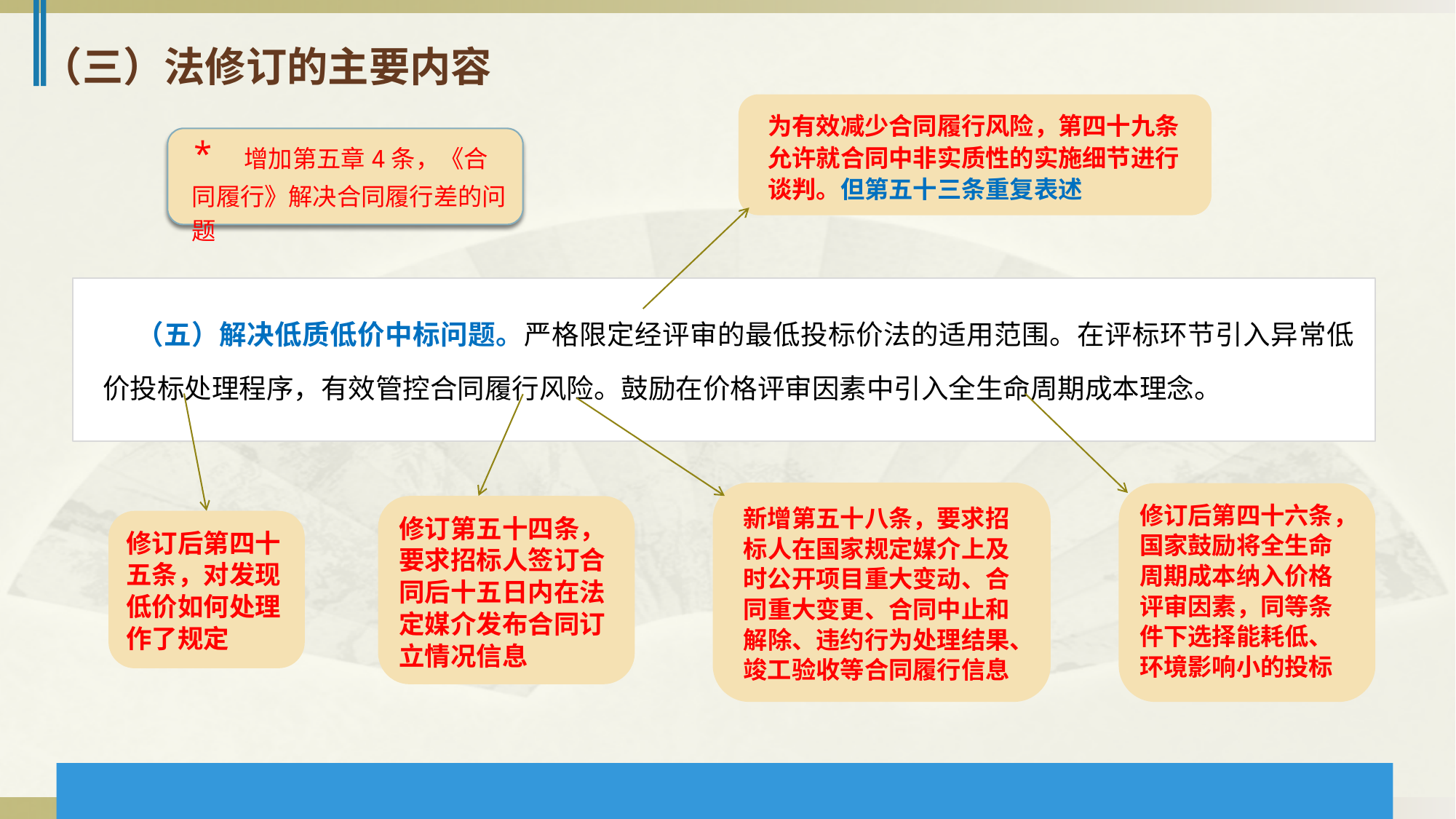

（三）法修订的主要内容

为有效减少合同履行风险，第四十九条允许就合同中非实质性的实施细节进行谈判。但第五十三条重复表述

* 增加第五章4条，《合同履行》解决合同履行差的问题

    （五）解决低质低价中标问题。严格限定经评审的最低投标价法的适用范围。在评标环节引入异常低价投标处理程序，有效管控合同履行风险。鼓励在价格评审因素中引入全生命周期成本理念。

修订后第四十六条，国家鼓励将全生命周期成本纳入价格评审因素，同等条件下选择能耗低、环境影响小的投标

新增第五十八条，要求招标人在国家规定媒介上及时公开项目重大变动、合同重大变更、合同中止和解除、违约行为处理结果、竣工验收等合同履行信息
修订第五十四条，要求招标人签订合同后十五日内在法定媒介发布合同订立情况信息

修订后第四十五条，对发现低价如何处理作了规定